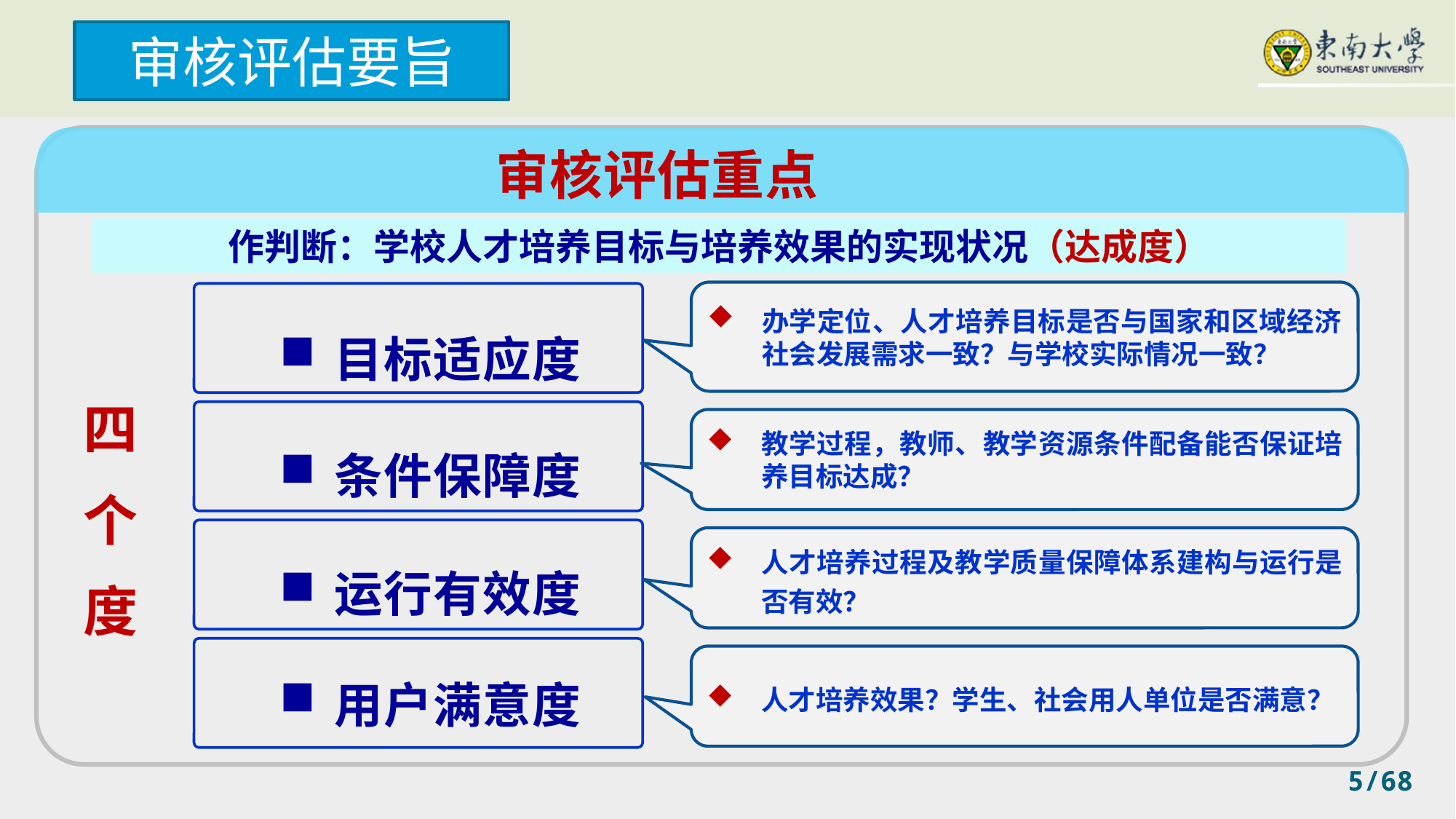

审核评估要旨

审核评估重点
作判断：学校人才培养目标与培养效果的实现状况（达成度）
目标适应度
办学定位、人才培养目标是否与国家和区域经济社会发展需求一致？与学校实际情况一致？

四个
度
条件保障度

教学过程，教师、教学资源条件配备能否保证培养目标达成？
运行有效度

人才培养过程及教学质量保障体系建构与运行是否有效？
用户满意度

人才培养效果？学生、社会用人单位是否满意？